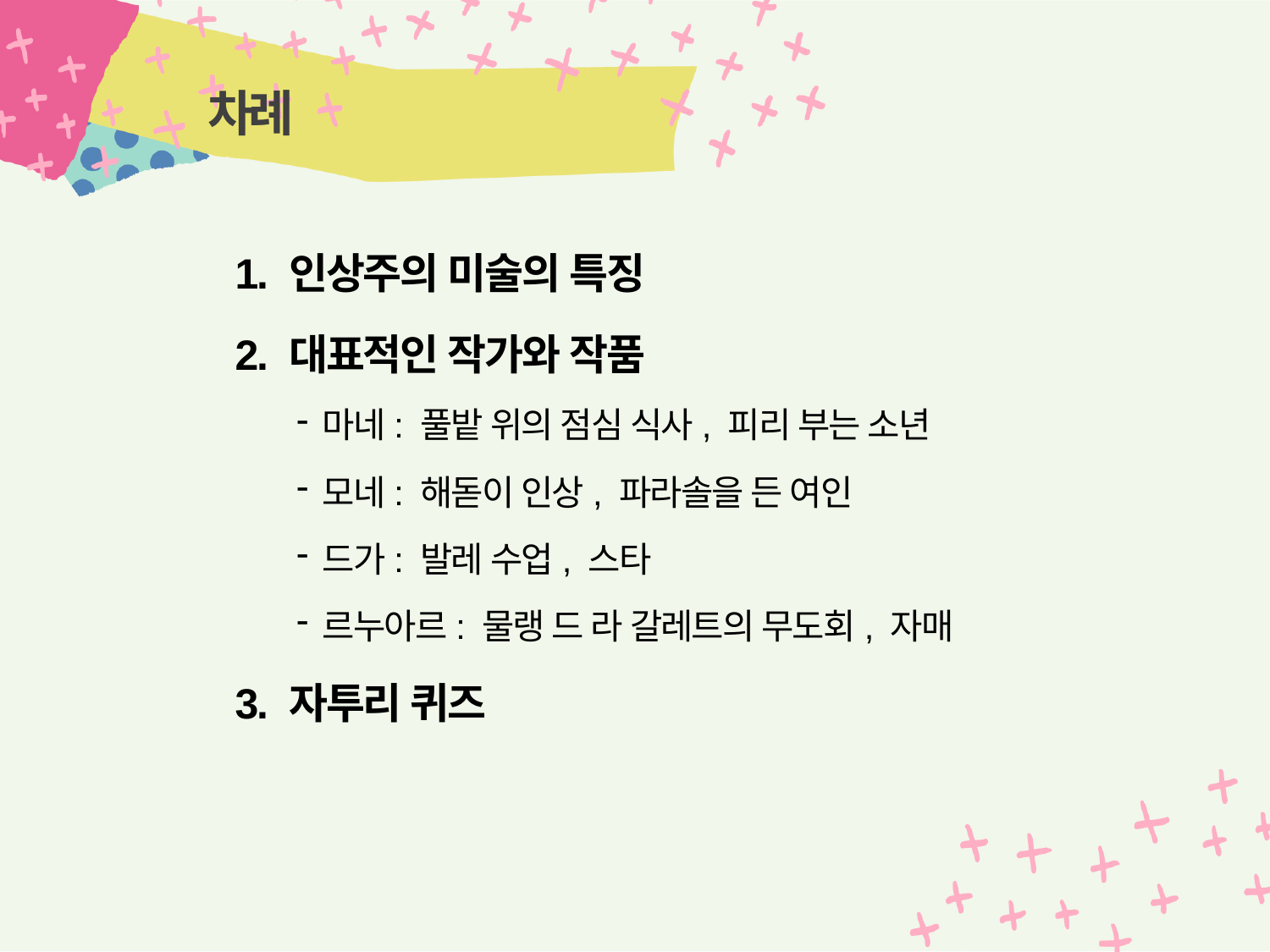

# 차례
1. 인상주의 미술의 특징
2. 대표적인 작가와 작품
마네: 풀밭 위의 점심 식사, 피리 부는 소년
모네: 해돋이 인상, 파라솔을 든 여인
드가: 발레 수업, 스타
르누아르: 물랭 드 라 갈레트의 무도회, 자매
3. 자투리 퀴즈